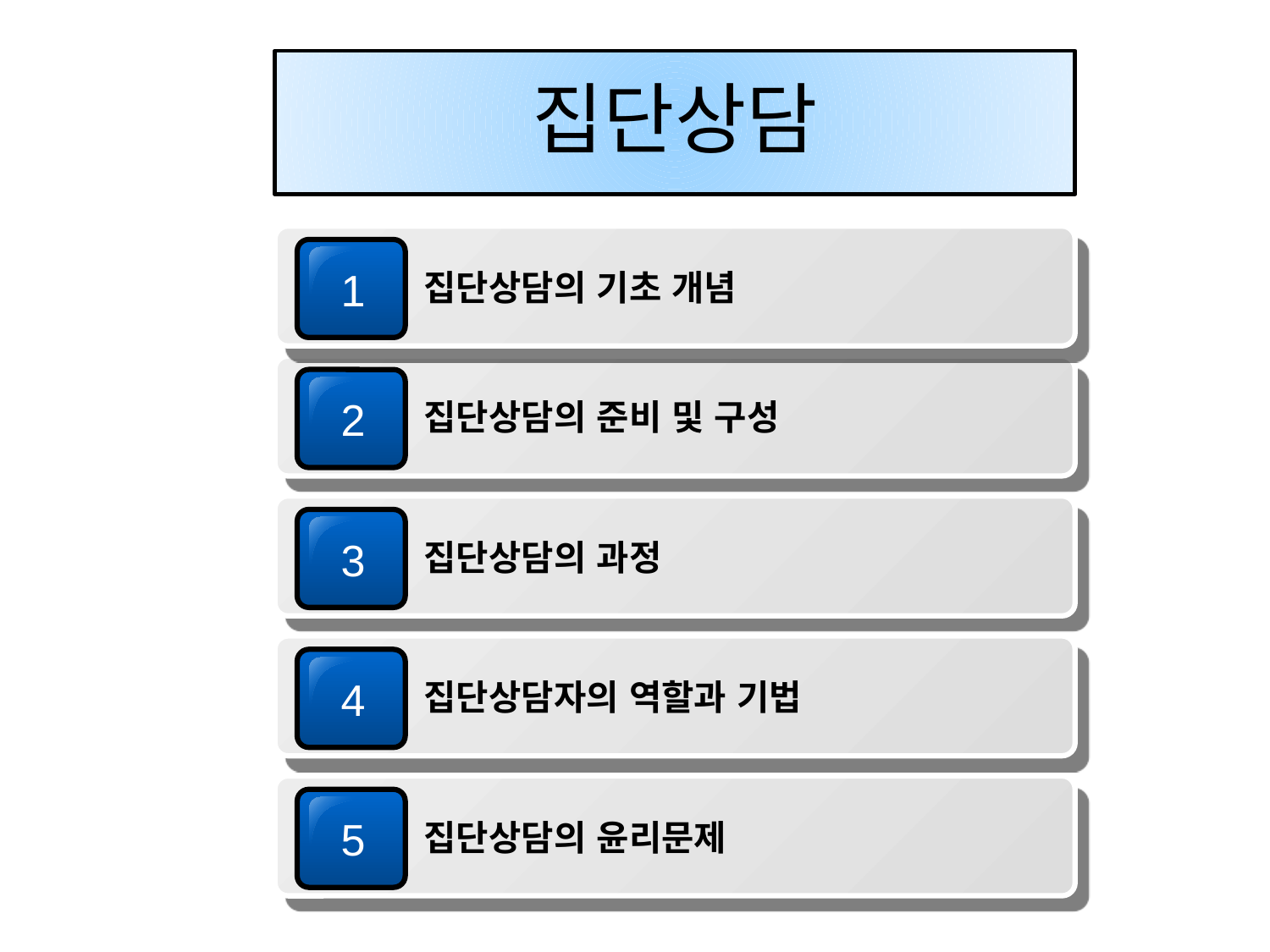

집단상담

1
집단상담의 기초 개념

2
집단상담의 준비 및 구성

3
집단상담의 과정

4
집단상담자의 역할과 기법

5
집단상담의 윤리문제